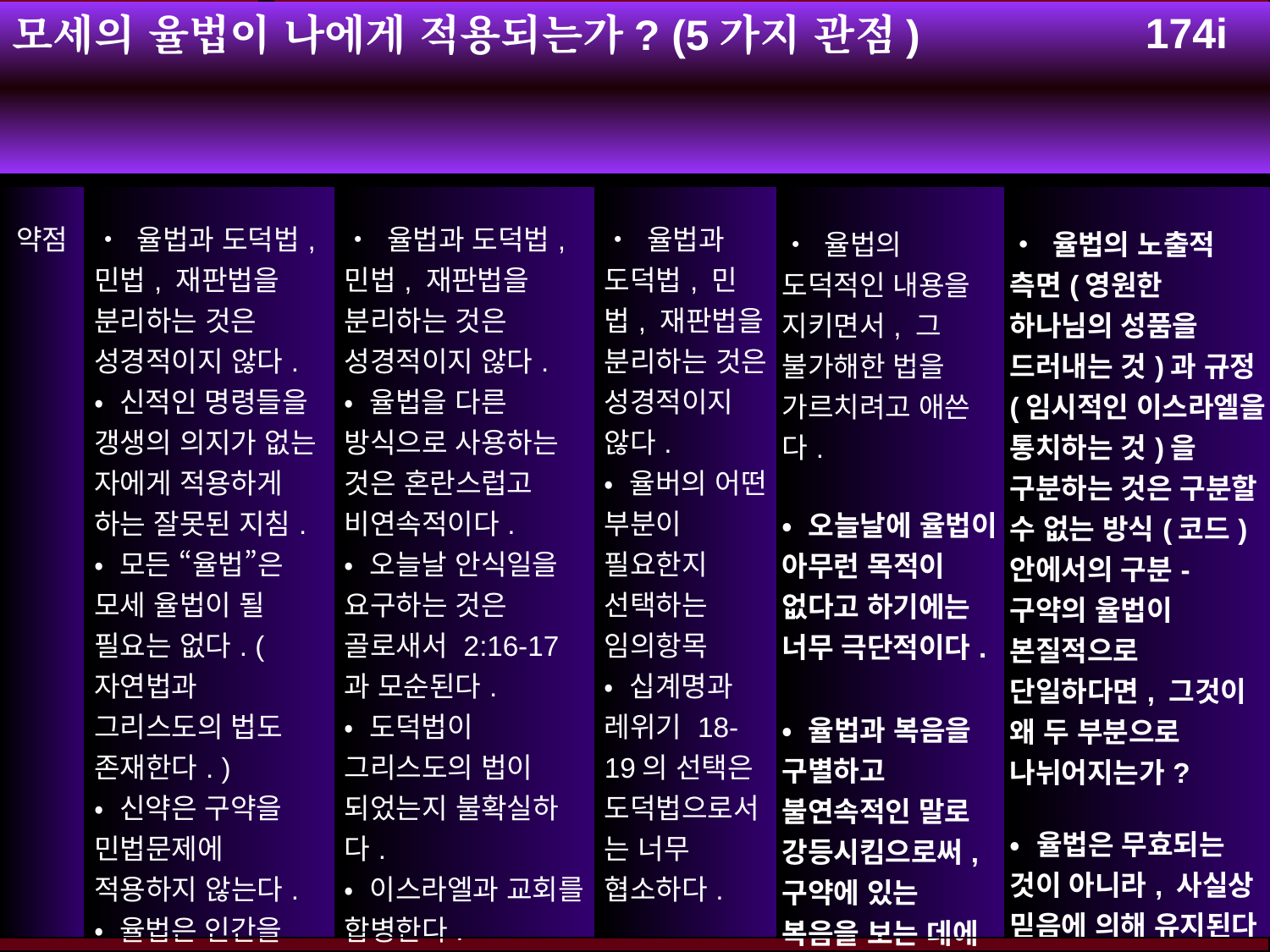

174i

모세의 율법이 나에게 적용되는가? (5가지 관점)
|  | 신정주의 Greg Bahnsen | 개혁주의 Willem VanGemeren | 중대한 이슈 Walter Kaiser |  | 수정루터주의 Douglas Moo | 분리주의 Wayne G. Strickland |
| --- | --- | --- | --- | --- | --- | --- |
| 약점 | • 율법과 도덕법, 민법, 재판법을 분리하는 것은 성경적이지 않다. • 신적인 명령들을 갱생의 의지가 없는 자에게 적용하게 하는 잘못된 지침. • 모든 “율법”은 모세 율법이 될 필요는 없다. (자연법과 그리스도의 법도 존재한다. )  • 신약은 구약을 민법문제에 적용하지 않는다. • 율법은 인간을 정죄한다. | • 율법과 도덕법, 민법, 재판법을 분리하는 것은 성경적이지 않다.  • 율법을 다른 방식으로 사용하는 것은 혼란스럽고 비연속적이다. • 오늘날 안식일을 요구하는 것은 골로새서 2:16-17과 모순된다.   • 도덕법이 그리스도의 법이 되었는지 불확실하다.   • 이스라엘과 교회를 합병한다. | • 율법과 도덕법, 민법, 재판법을 분리하는 것은 성경적이지 않다.   • 율버의 어떤 부분이 필요한지 선택하는 임의항목 • 십계명과 레위기 18-19의 선택은 도덕법으로서는 너무 협소하다. | • 율법의 도덕적인 내용을 지키면서, 그 불가해한 법을 가르치려고 애쓴다. • 오늘날에 율법이 아무런 목적이 없다고 하기에는 너무 극단적이다. • 율법과 복음을 구별하고 불연속적인 말로 강등시킴으로써, 구약에 있는 복음을 보는 데에 실패한다. |  | • 율법의 노출적 측면(영원한 하나님의 성품을 드러내는 것)과 규정(임시적인 이스라엘을 통치하는 것)을 구분하는 것은 구분할 수 없는 방식(코드) 안에서의 구분-구약의 율법이 본질적으로 단일하다면, 그것이 왜 두 부분으로 나뉘어지는가? • 율법은 무효되는 것이 아니라, 사실상 믿음에 의해 유지된다(롬3:31) |